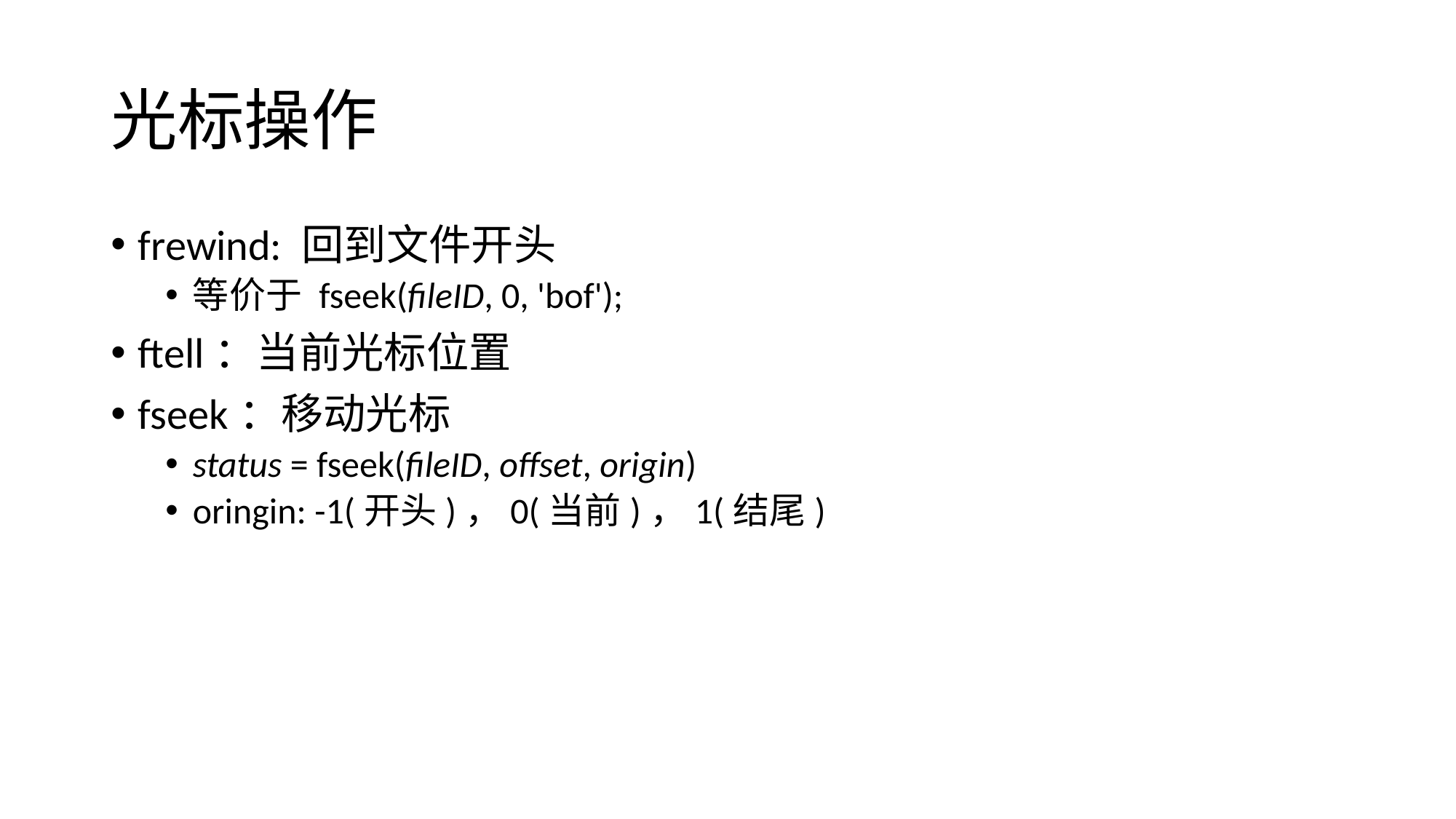

# 光标操作
frewind: 回到文件开头
等价于 fseek(fileID, 0, 'bof');
ftell：当前光标位置
fseek：移动光标
status = fseek(fileID, offset, origin)
oringin: -1(开头)，0(当前)，1(结尾)